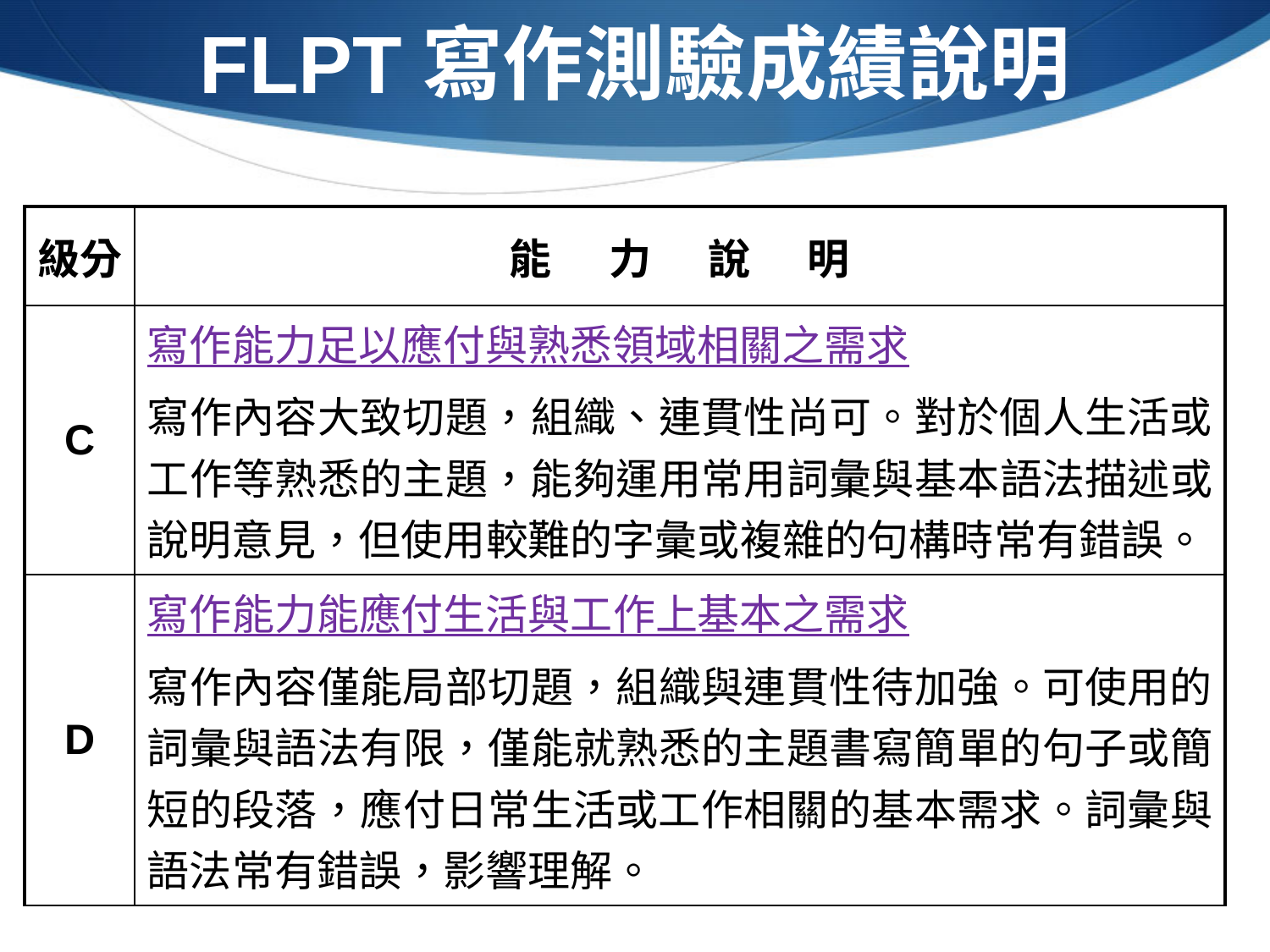

FLPT寫作測驗成績說明
| 級分 | 能 力 說 明 |
| --- | --- |
| C | 寫作能力足以應付與熟悉領域相關之需求 寫作內容大致切題，組織、連貫性尚可。對於個人生活或工作等熟悉的主題，能夠運用常用詞彙與基本語法描述或說明意見，但使用較難的字彙或複雜的句構時常有錯誤。 |
| D | 寫作能力能應付生活與工作上基本之需求 寫作內容僅能局部切題，組織與連貫性待加強。可使用的詞彙與語法有限，僅能就熟悉的主題書寫簡單的句子或簡短的段落，應付日常生活或工作相關的基本需求。詞彙與語法常有錯誤，影響理解。 |